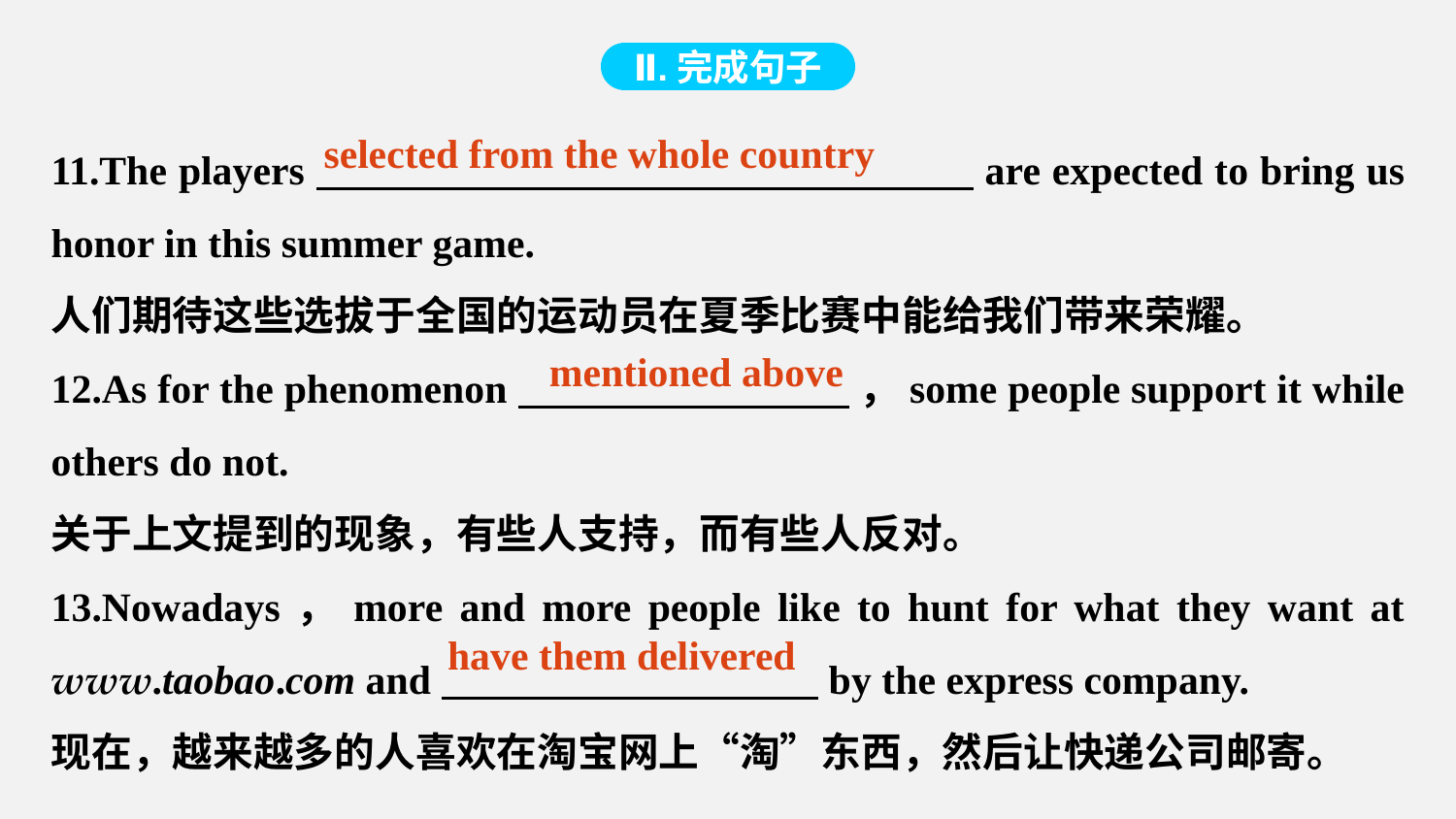

Ⅱ.完成句子
11.The players                                                          are expected to bring us honor in this summer game.
人们期待这些选拔于全国的运动员在夏季比赛中能给我们带来荣耀。
12.As for the phenomenon                                ，some people support it while others do not.
关于上文提到的现象，有些人支持，而有些人反对。
13.Nowadays，more and more people like to hunt for what they want at www.taobao.com and                                       by the express company.
现在，越来越多的人喜欢在淘宝网上“淘”东西，然后让快递公司邮寄。
selected from the whole country
mentioned above
have them delivered